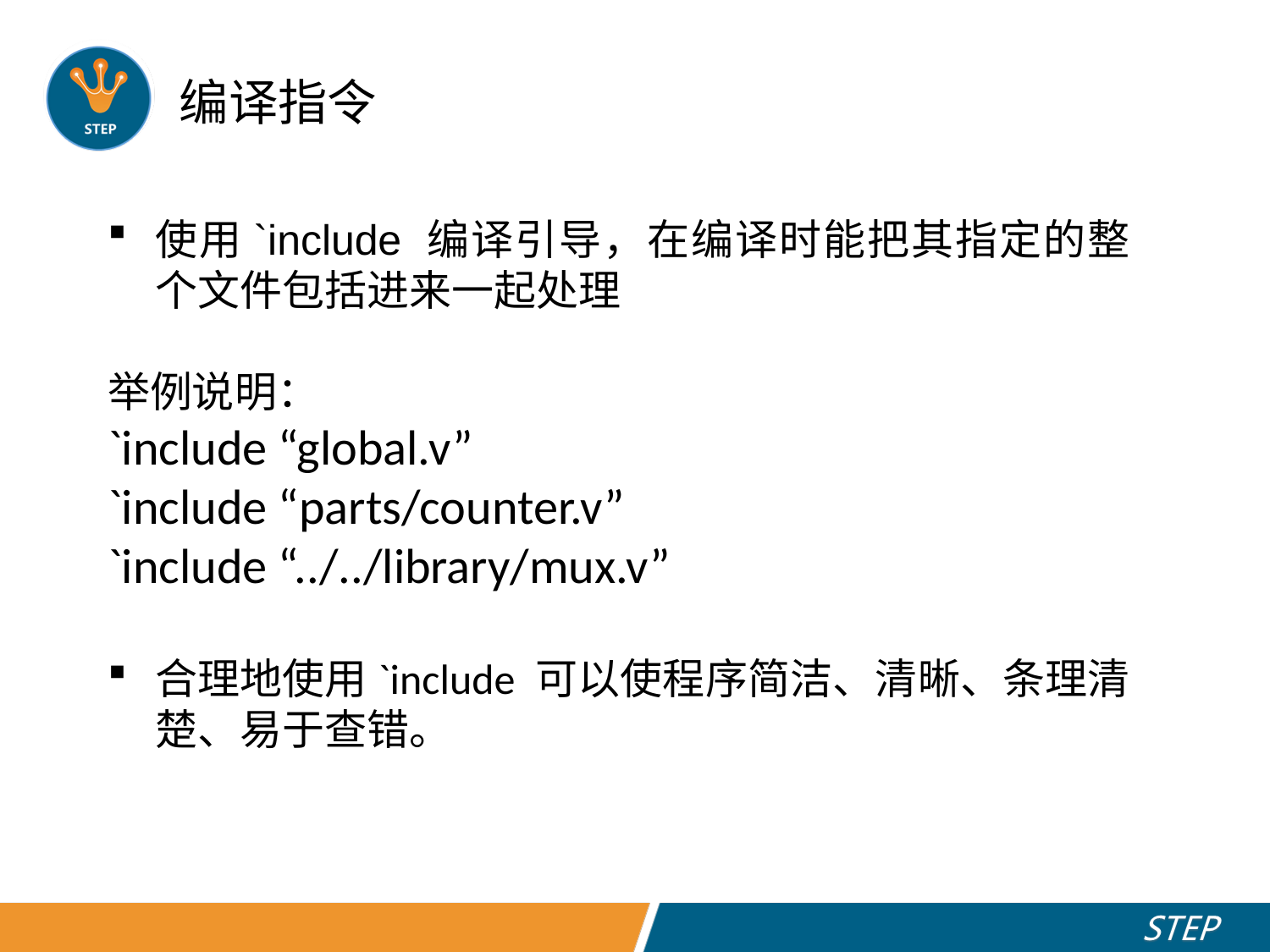

# 编译指令
使用`include 编译引导，在编译时能把其指定的整个文件包括进来一起处理

举例说明：
`include “global.v”
`include “parts/counter.v”
`include “../../library/mux.v”

合理地使用`include 可以使程序简洁、清晰、条理清楚、易于查错。